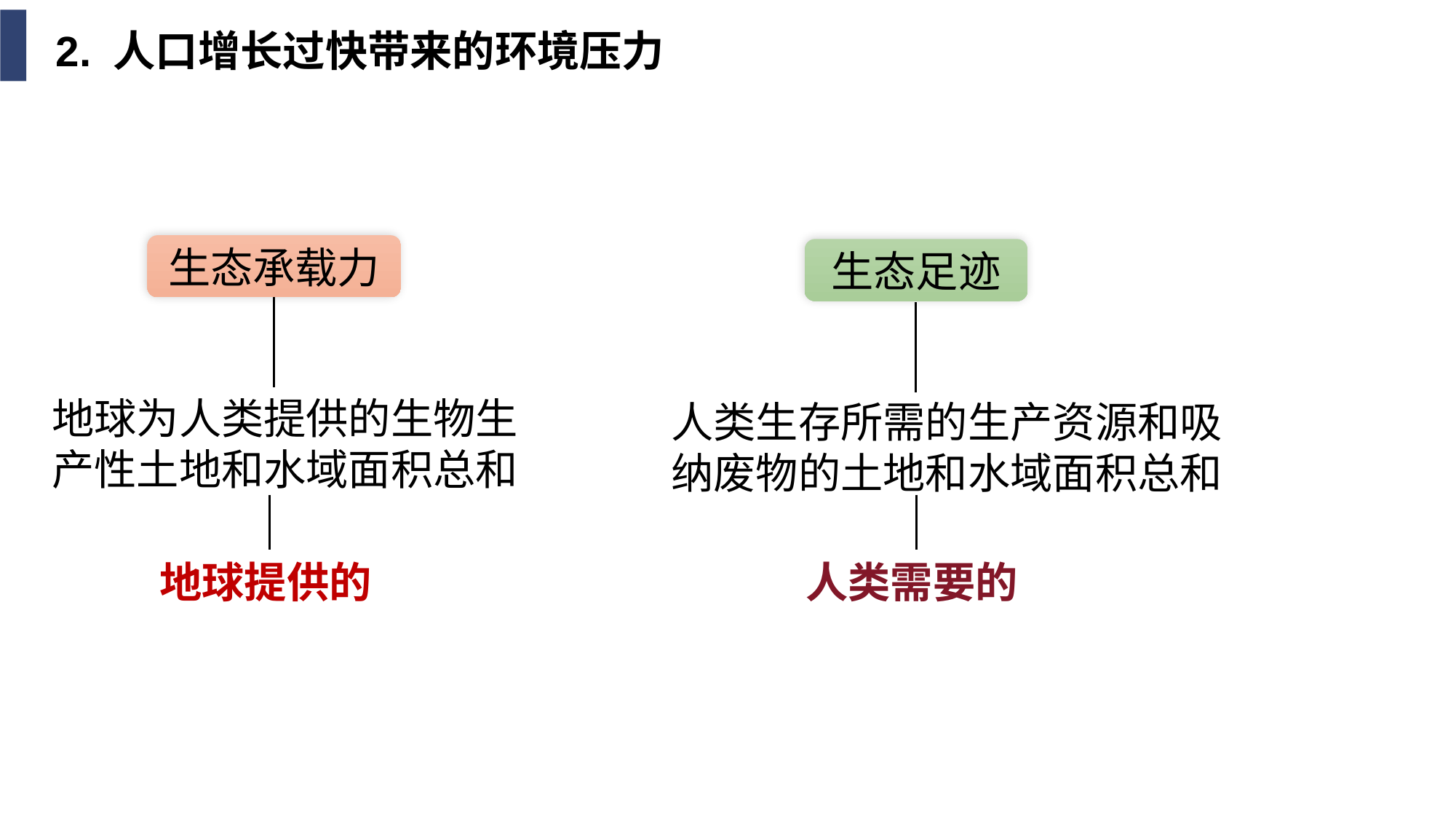

2. 人口增长过快带来的环境压力
生态承载力
生态足迹
地球为人类提供的生物生产性土地和水域面积总和
人类生存所需的生产资源和吸纳废物的土地和水域面积总和
地球提供的
人类需要的